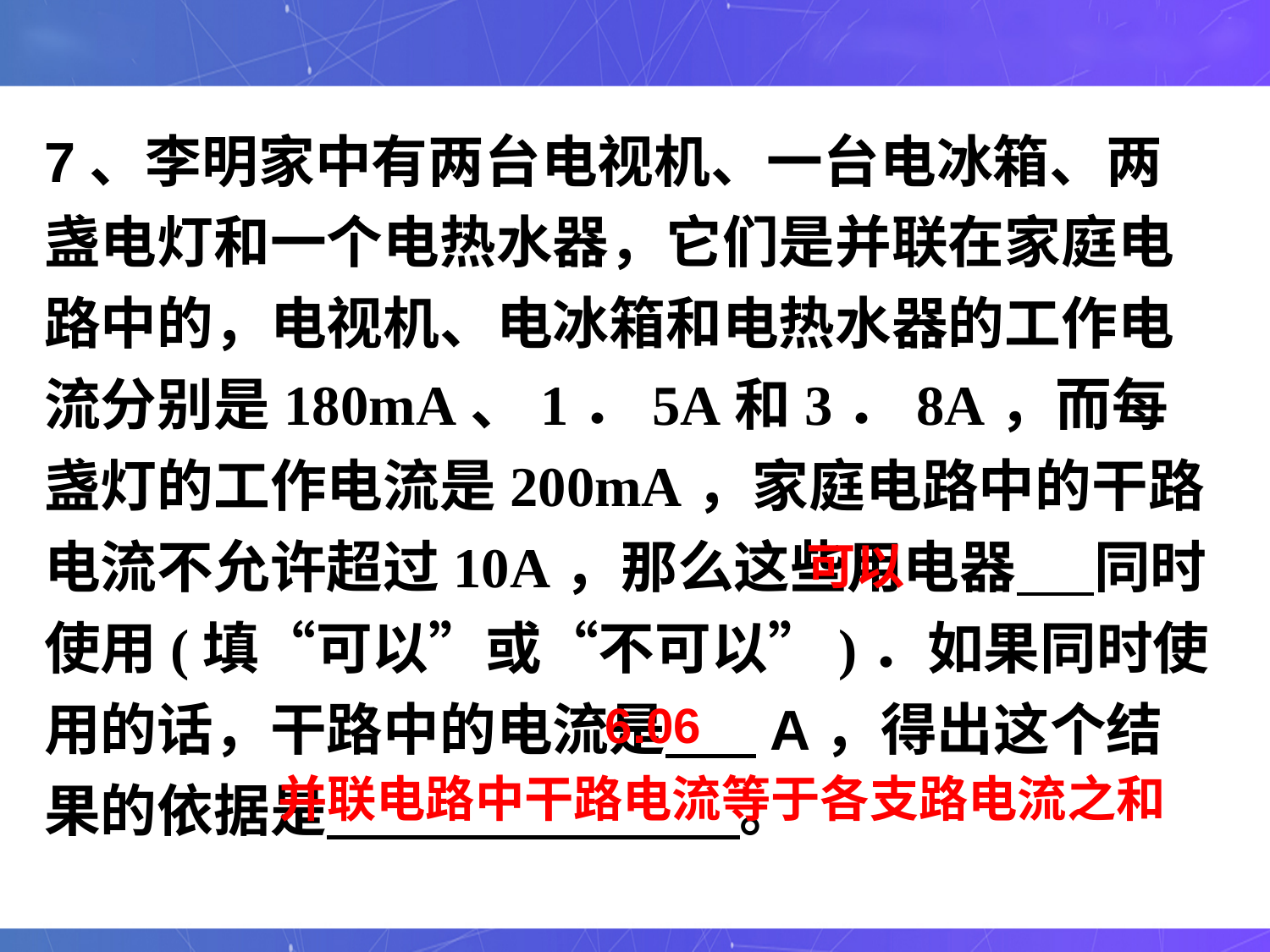

7、李明家中有两台电视机、一台电冰箱、两盏电灯和一个电热水器，它们是并联在家庭电路中的，电视机、电冰箱和电热水器的工作电流分别是180mA、1．5A和3．8A，而每盏灯的工作电流是200mA，家庭电路中的干路电流不允许超过10A，那么这些用电器      同时使用(填“可以”或“不可以”)．如果同时使用的话，干路中的电流是       A，得出这个结果的依据是                                。
可以
6.06
并联电路中干路电流等于各支路电流之和